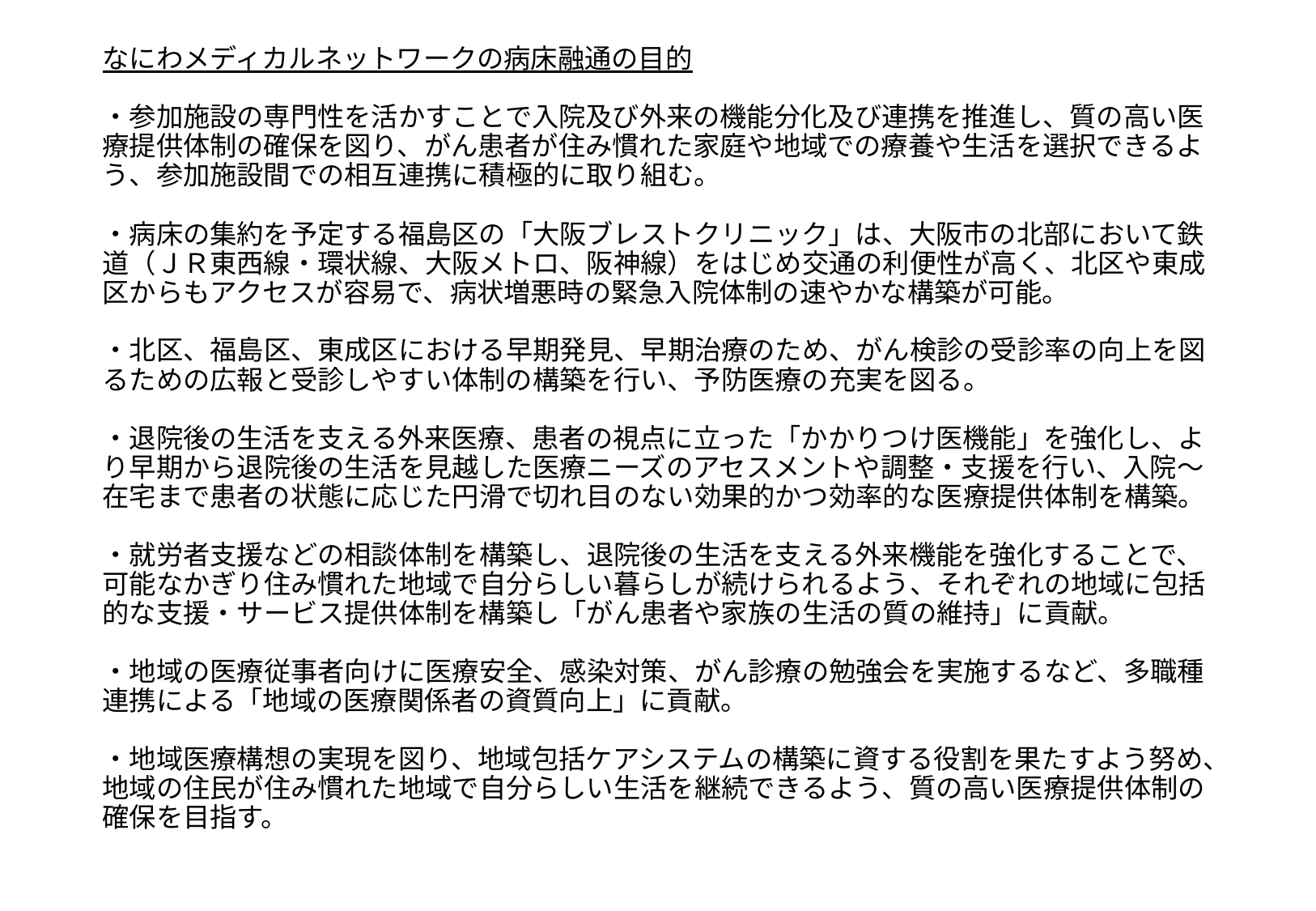

# なにわメディカルネットワークの病床融通の目的   ・参加施設の専門性を活かすことで入院及び外来の機能分化及び連携を推進し、質の高い医療提供体制の確保を図り、がん患者が住み慣れた家庭や地域での療養や生活を選択できるよう、参加施設間での相互連携に積極的に取り組む。   ・病床の集約を予定する福島区の「大阪ブレストクリニック」は、大阪市の北部において鉄道（ＪＲ東西線・環状線、大阪メトロ、阪神線）をはじめ交通の利便性が高く、北区や東成区からもアクセスが容易で、病状増悪時の緊急入院体制の速やかな構築が可能。   ・北区、福島区、東成区における早期発見、早期治療のため、がん検診の受診率の向上を図るための広報と受診しやすい体制の構築を行い、予防医療の充実を図る。 ・退院後の生活を支える外来医療、患者の視点に立った「かかりつけ医機能」を強化し、より早期から退院後の生活を見越した医療ニーズのアセスメントや調整・支援を行い、入院～在宅まで患者の状態に応じた円滑で切れ目のない効果的かつ効率的な医療提供体制を構築。 ・就労者支援などの相談体制を構築し、退院後の生活を支える外来機能を強化することで、可能なかぎり住み慣れた地域で自分らしい暮らしが続けられるよう、それぞれの地域に包括的な支援・サービス提供体制を構築し「がん患者や家族の生活の質の維持」に貢献。 ・地域の医療従事者向けに医療安全、感染対策、がん診療の勉強会を実施するなど、多職種連携による「地域の医療関係者の資質向上」に貢献。 ・地域医療構想の実現を図り、地域包括ケアシステムの構築に資する役割を果たすよう努め、地域の住民が住み慣れた地域で自分らしい生活を継続できるよう、質の高い医療提供体制の確保を目指す。